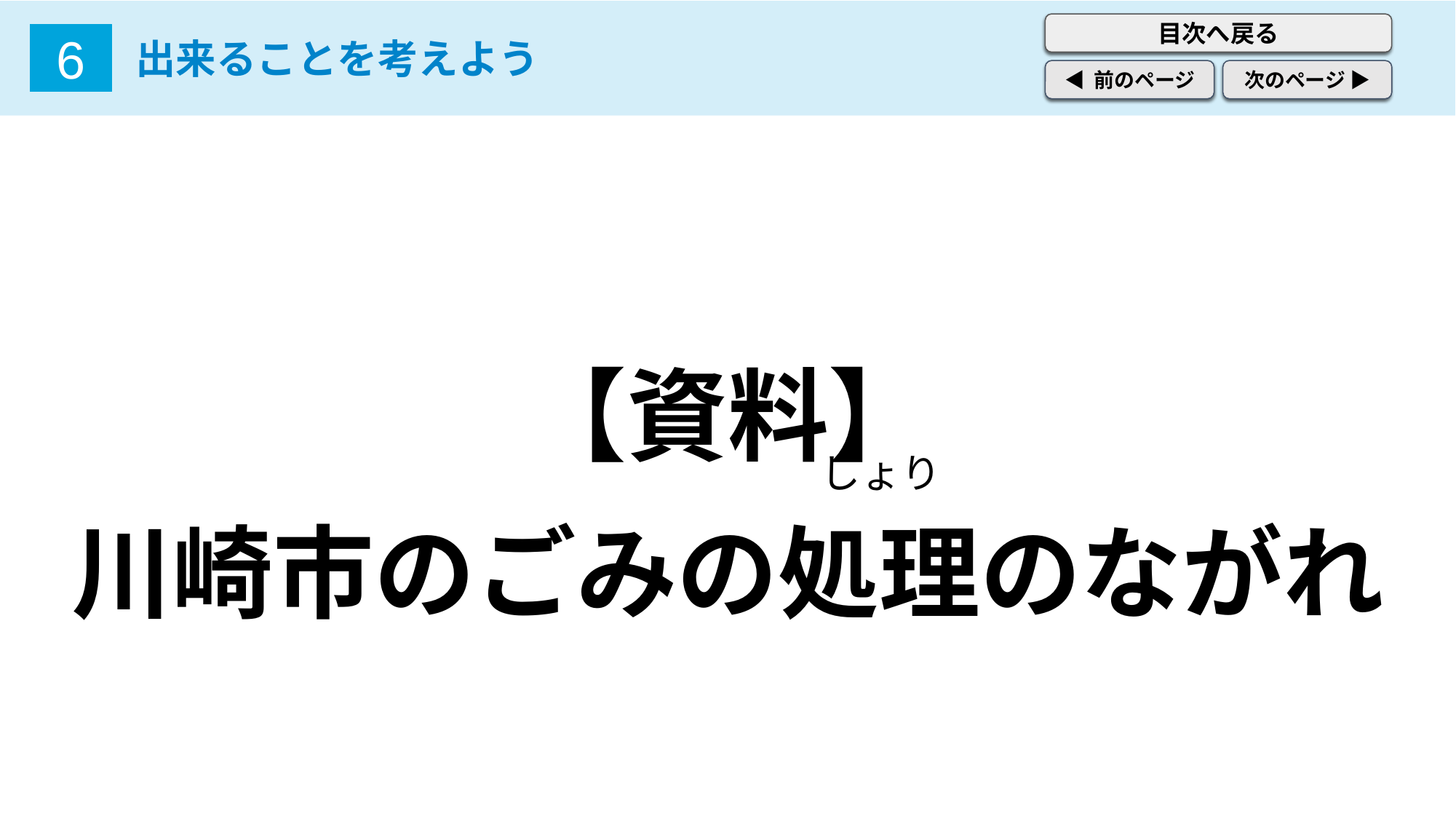

出来ることを考えよう
6
【資料】
川崎市のごみの処理のながれ
　　　　　　　　　　　　　　 　　　　 しょり